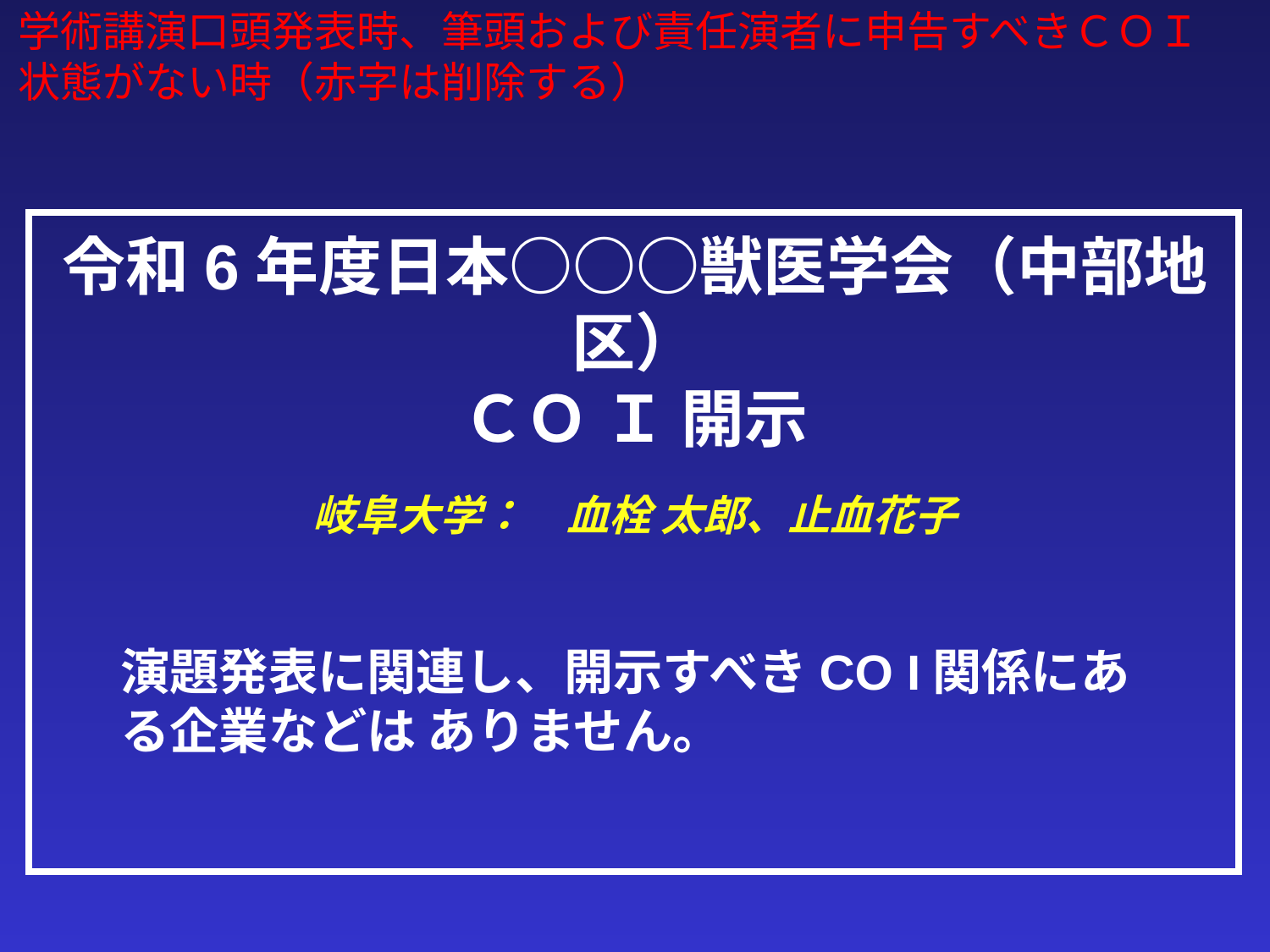

学術講演口頭発表時、筆頭および責任演者に申告すべきＣＯＩ状態がない時（赤字は削除する）

令和6年度日本○○○獣医学会（中部地区）
ＣＯ Ｉ 開示
　
岐阜大学：　血栓 太郎、止血花子

演題発表に関連し、開示すべきCO I関係にある企業などは ありません。